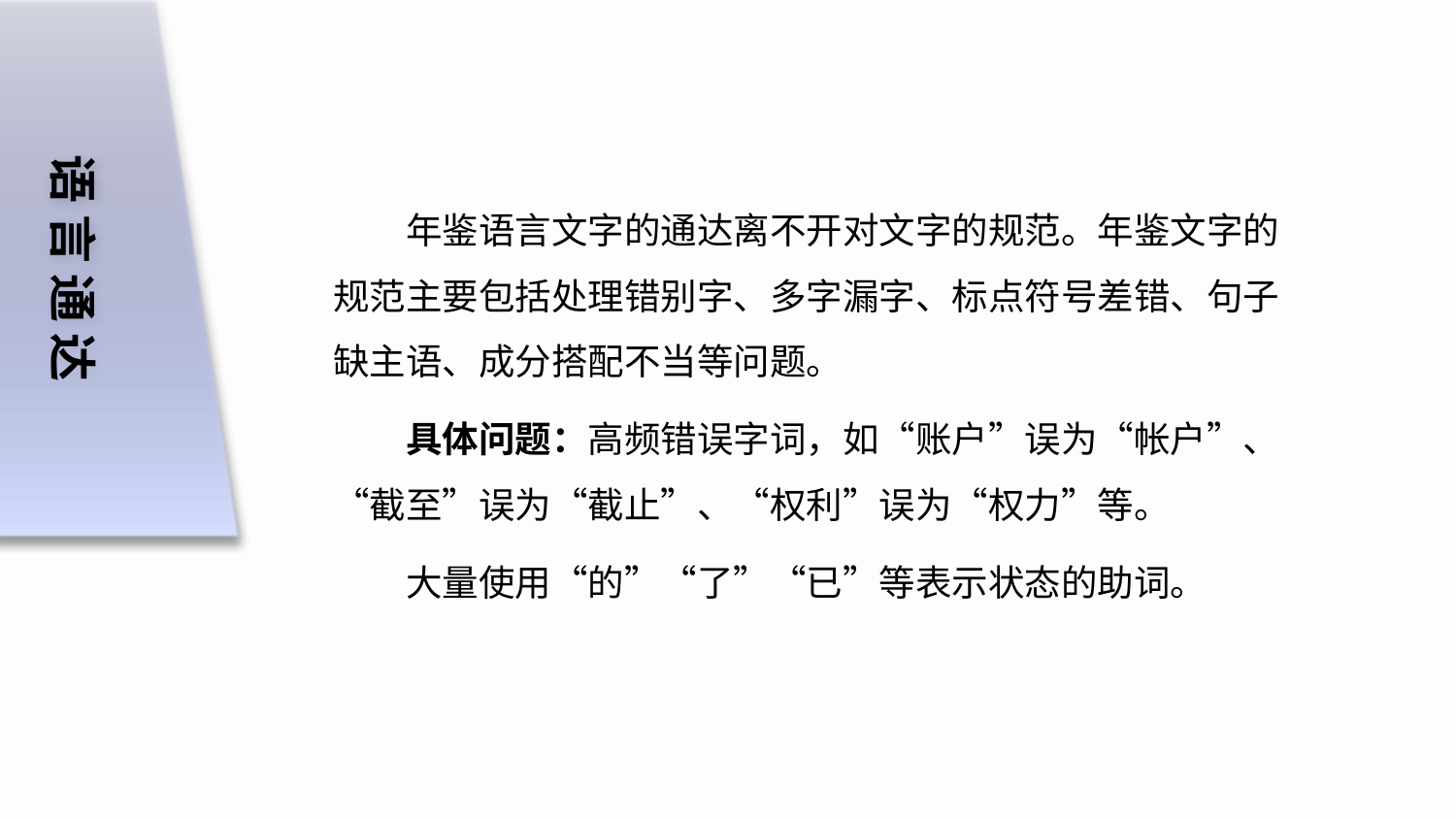

语 言 通 达
年鉴语言文字的通达离不开对文字的规范。年鉴文字的规范主要包括处理错别字、多字漏字、标点符号差错、句子缺主语、成分搭配不当等问题。
具体问题：高频错误字词，如“账户”误为“帐户”、“截至”误为“截止”、“权利”误为“权力”等。
大量使用“的”“了”“已”等表示状态的助词。